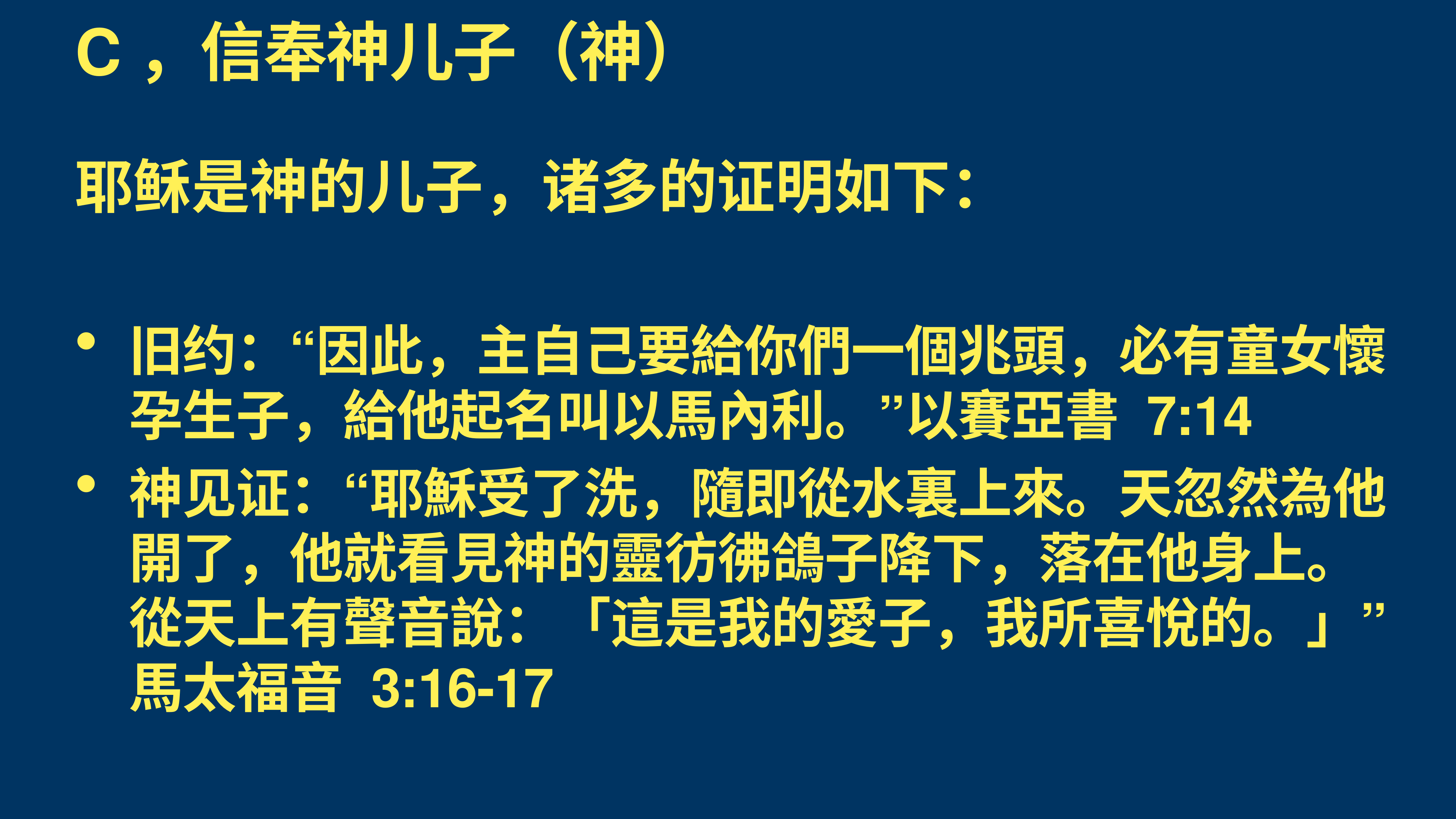

# C，信奉神儿子（神）
耶稣是神的儿子，诸多的证明如下：
旧约：“因此，主自己要給你們一個兆頭，必有童女懷孕生子，給他起名叫以馬內利。”以賽亞書 7:14
神见证：“耶穌受了洗，隨即從水裏上來。天忽然為他開了，他就看見神的靈彷彿鴿子降下，落在他身上。 從天上有聲音說：「這是我的愛子，我所喜悅的。」”馬太福音 3:16-17